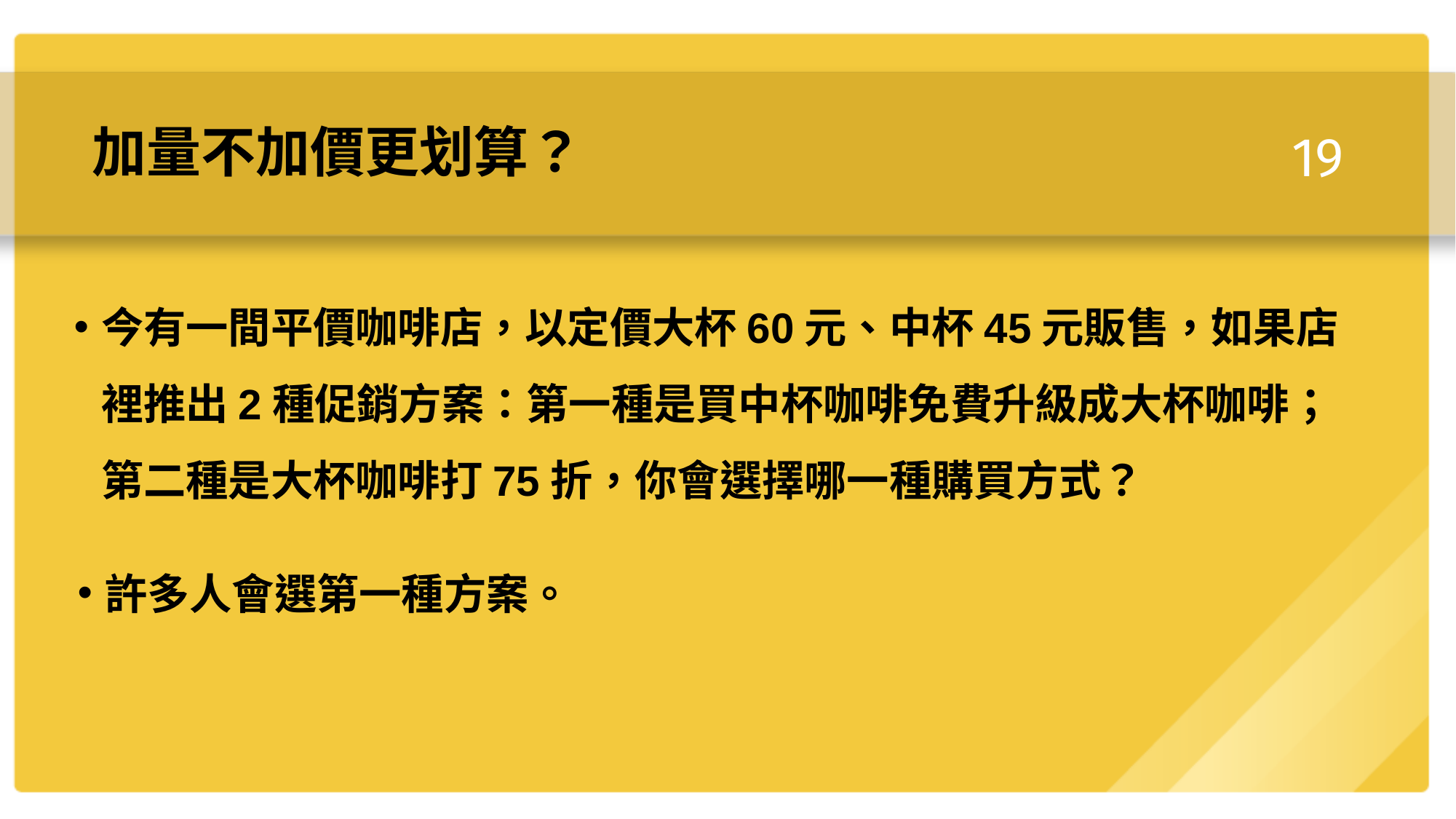

19
# 加量不加價更划算？
今有一間平價咖啡店，以定價大杯60元、中杯45元販售，如果店裡推出2種促銷方案：第一種是買中杯咖啡免費升級成大杯咖啡；第二種是大杯咖啡打75折，你會選擇哪一種購買方式？
許多人會選第一種方案。